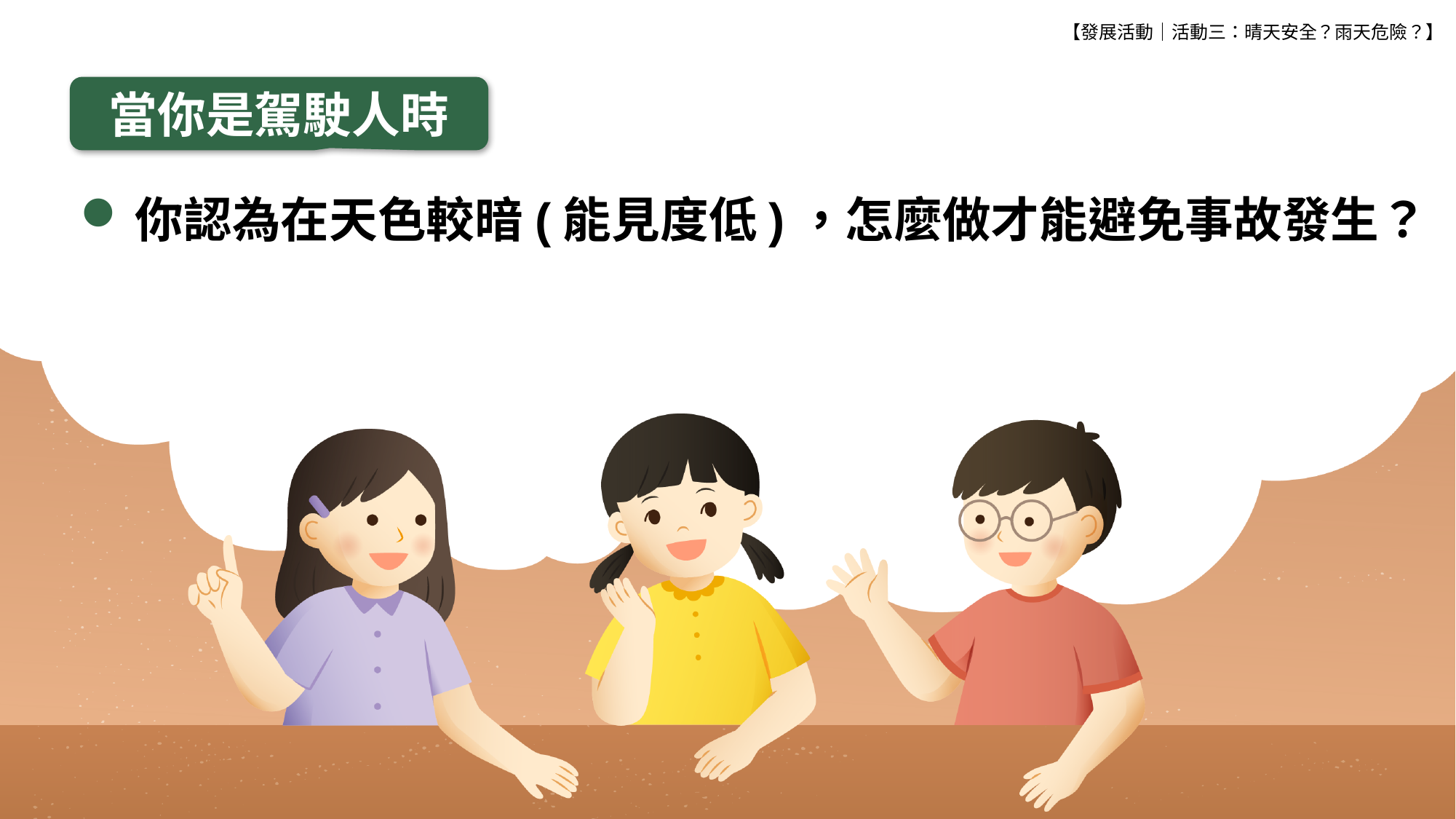

【發展活動│活動三：晴天安全？雨天危險？】
當你是駕駛人時
你認為在天色較暗(能見度低)，怎麼做才能避免事故發生？